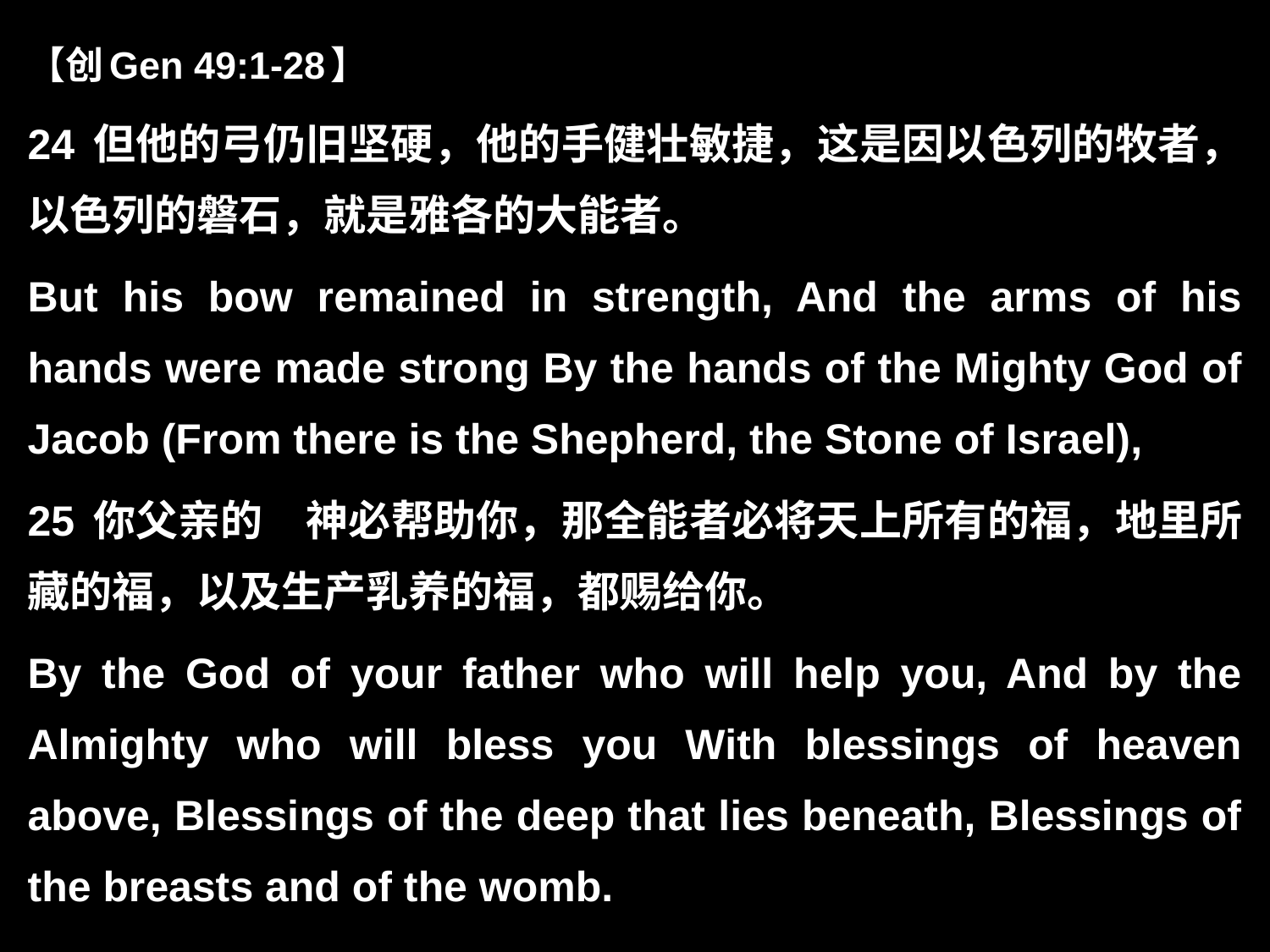

【创Gen 49:1-28】
24 但他的弓仍旧坚硬，他的手健壮敏捷，这是因以色列的牧者，以色列的磐石，就是雅各的大能者。
But his bow remained in strength, And the arms of his hands were made strong By the hands of the Mighty God of Jacob (From there is the Shepherd, the Stone of Israel),
25 你父亲的　神必帮助你，那全能者必将天上所有的福，地里所藏的福，以及生产乳养的福，都赐给你。
By the God of your father who will help you, And by the Almighty who will bless you With blessings of heaven above, Blessings of the deep that lies beneath, Blessings of the breasts and of the womb.